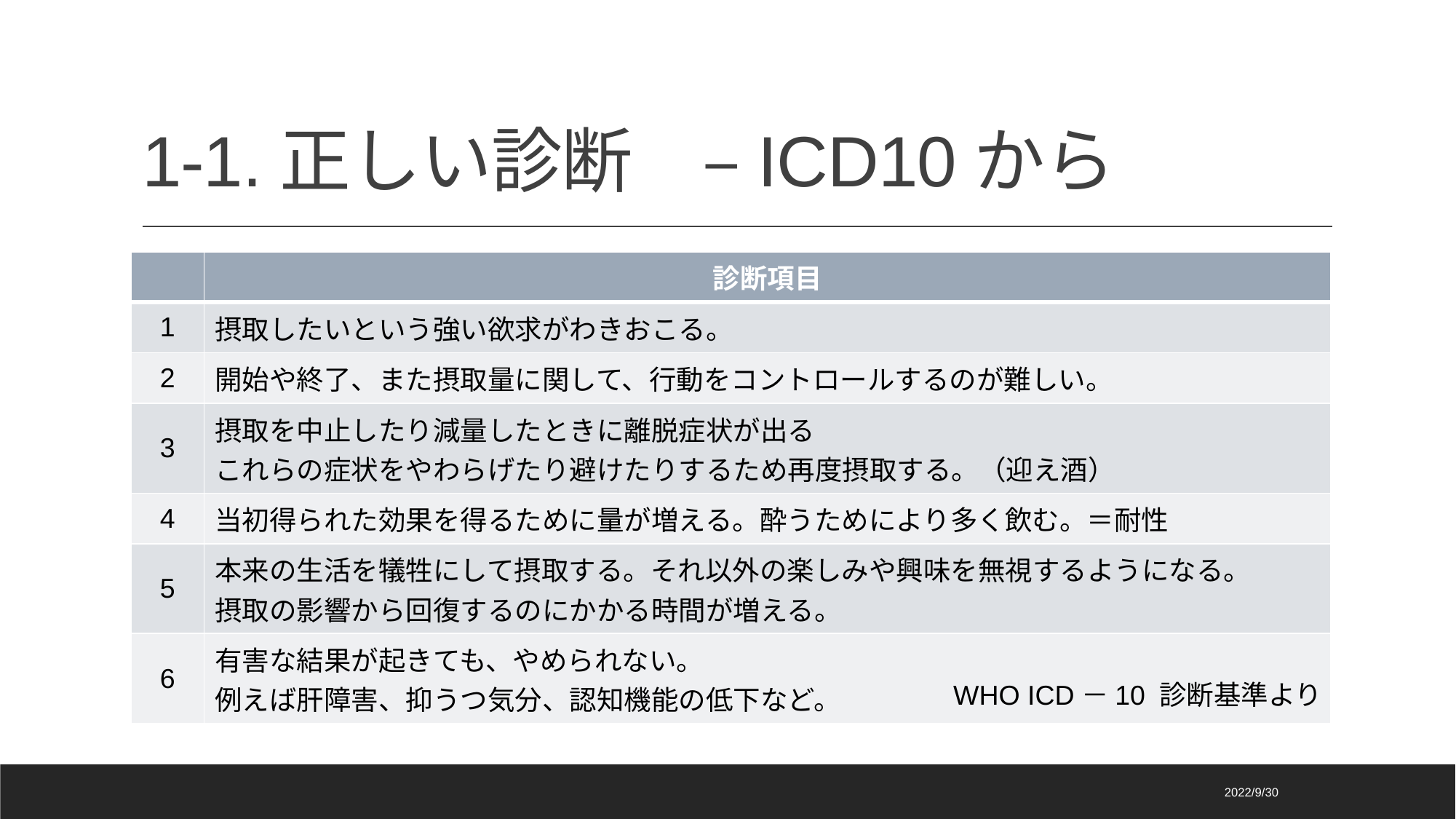

# 1-1.正しい診断　–ICD10から
|  | 診断項目 |
| --- | --- |
| 1 | 摂取したいという強い欲求がわきおこる。 |
| 2 | 開始や終了、また摂取量に関して、行動をコントロールするのが難しい。 |
| 3 | 摂取を中止したり減量したときに離脱症状が出る これらの症状をやわらげたり避けたりするため再度摂取する。（迎え酒） |
| 4 | 当初得られた効果を得るために量が増える。酔うためにより多く飲む。＝耐性 |
| 5 | 本来の生活を犠牲にして摂取する。それ以外の楽しみや興味を無視するようになる。 摂取の影響から回復するのにかかる時間が増える。 |
| 6 | 有害な結果が起きても、やめられない。 例えば肝障害、抑うつ気分、認知機能の低下など。 |
WHO ICD－10 診断基準より
2022/9/30